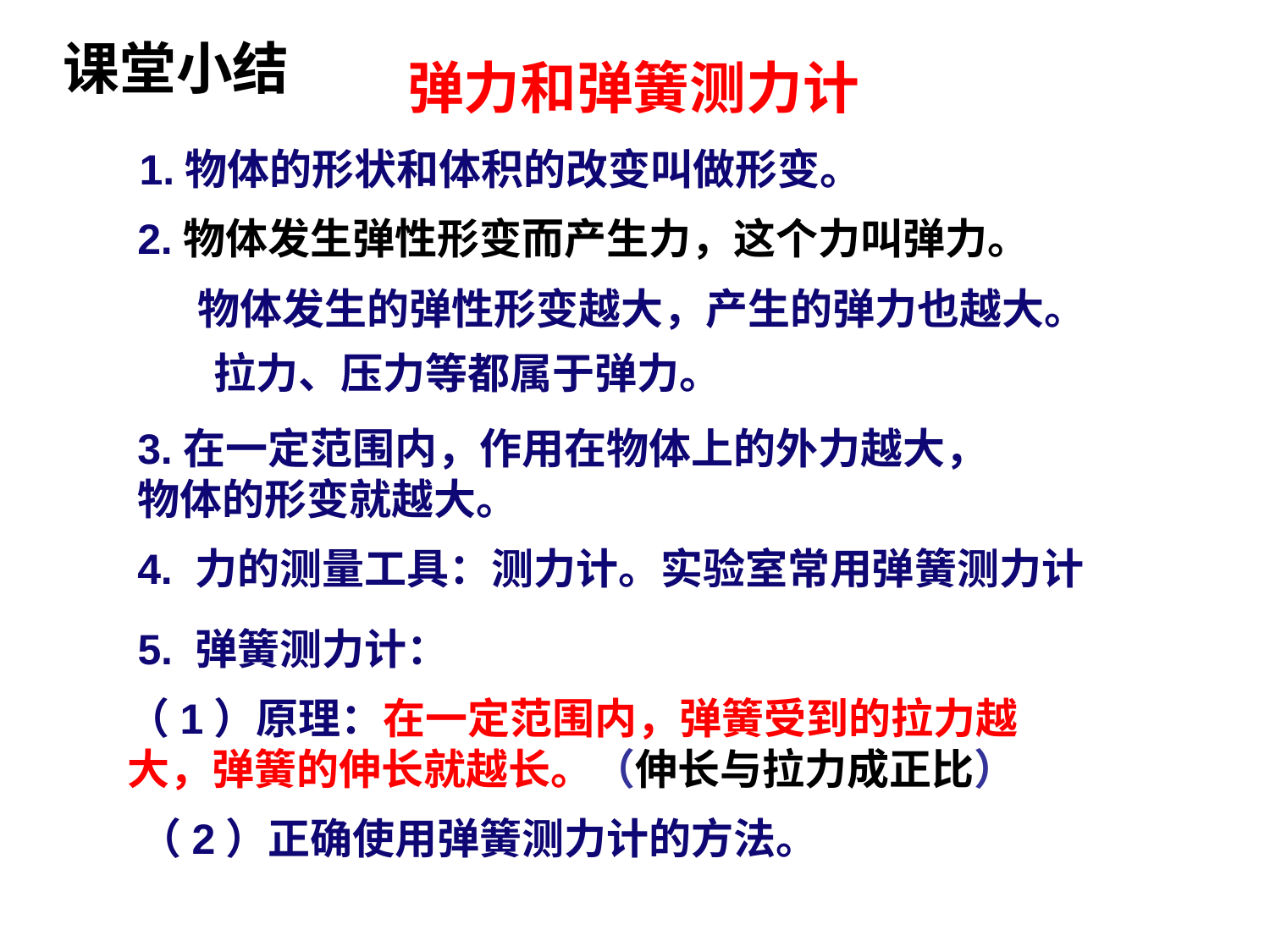

课堂小结
弹力和弹簧测力计
 1.物体的形状和体积的改变叫做形变。
2.物体发生弹性形变而产生力，这个力叫弹力。
物体发生的弹性形变越大，产生的弹力也越大。

 拉力、压力等都属于弹力。
3.在一定范围内，作用在物体上的外力越大，物体的形变就越大。
4. 力的测量工具：测力计。实验室常用弹簧测力计
5. 弹簧测力计：
（1）原理：在一定范围内，弹簧受到的拉力越大，弹簧的伸长就越长。（伸长与拉力成正比）
  （2）正确使用弹簧测力计的方法。